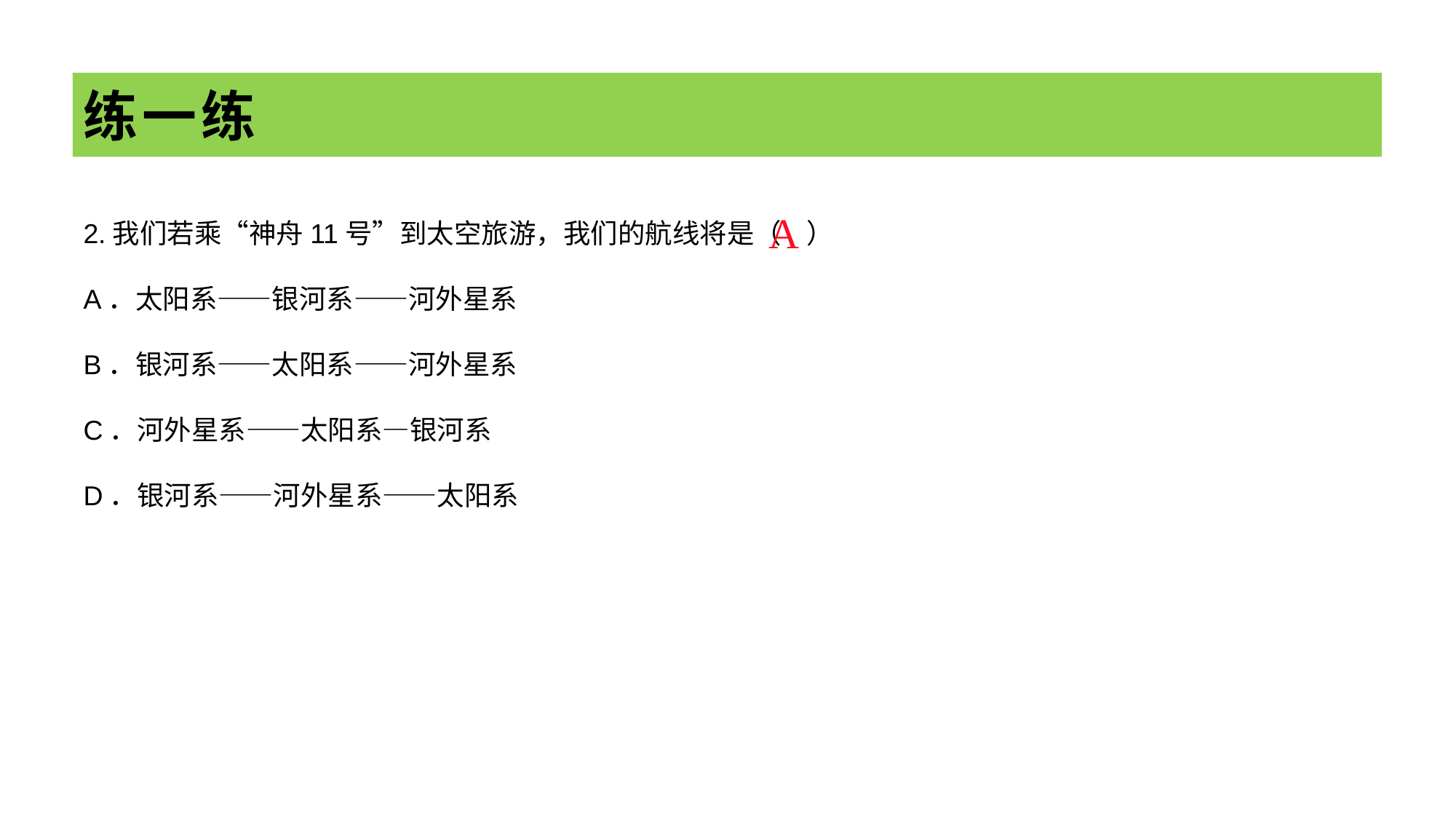

# 练一练
2.我们若乘“神舟11号”到太空旅游，我们的航线将是（    ）
A．太阳系——银河系——河外星系
B．银河系——太阳系——河外星系
C．河外星系——太阳系—银河系
D．银河系——河外星系——太阳系
A